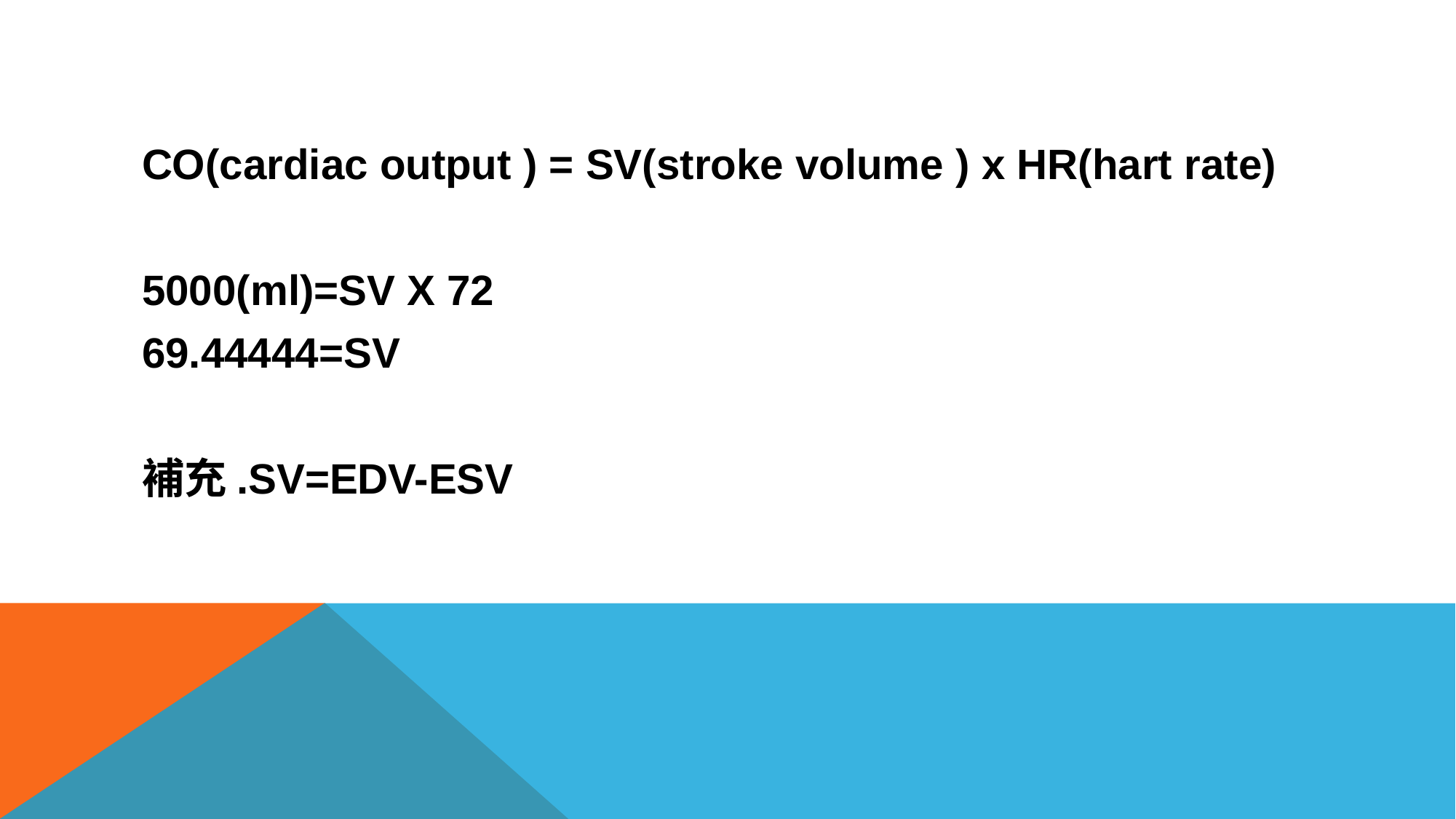

#
CO(cardiac output ) = SV(stroke volume ) x HR(hart rate)

5000(ml)=SV X 72
69.44444=SV

補充.SV=EDV-ESV